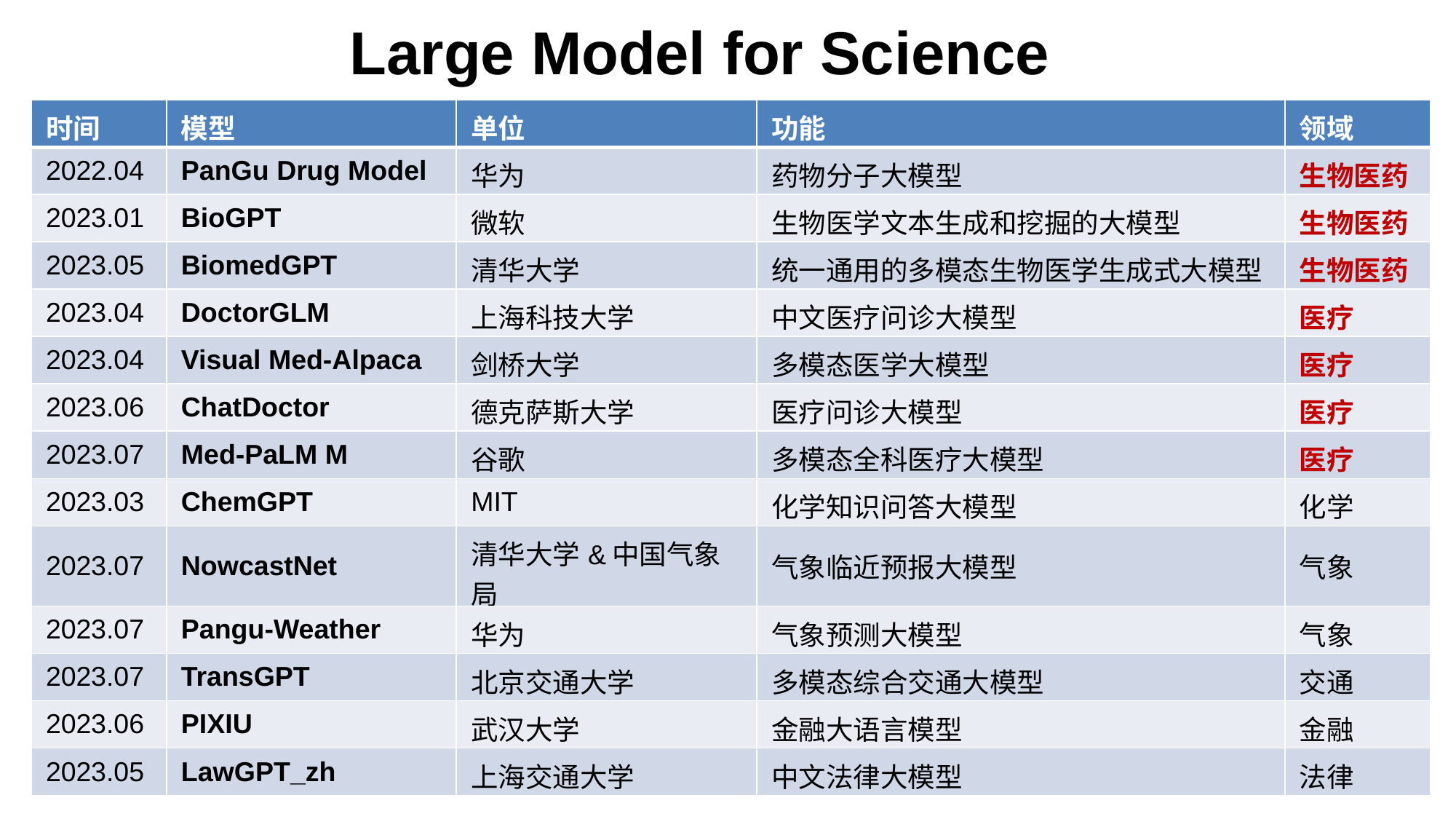

Large Model for Science
| 时间 | 模型 | 单位 | 功能 | 领域 |
| --- | --- | --- | --- | --- |
| 2022.04 | PanGu Drug Model | 华为 | 药物分子大模型 | 生物医药 |
| 2023.01 | BioGPT | 微软 | 生物医学文本生成和挖掘的大模型 | 生物医药 |
| 2023.05 | BiomedGPT | 清华大学 | 统一通用的多模态生物医学生成式大模型 | 生物医药 |
| 2023.04 | DoctorGLM | 上海科技大学 | 中文医疗问诊大模型 | 医疗 |
| 2023.04 | Visual Med-Alpaca | 剑桥大学 | 多模态医学大模型 | 医疗 |
| 2023.06 | ChatDoctor | 德克萨斯大学 | 医疗问诊大模型 | 医疗 |
| 2023.07 | Med-PaLM M | 谷歌 | 多模态全科医疗大模型 | 医疗 |
| 2023.03 | ChemGPT | MIT | 化学知识问答大模型 | 化学 |
| 2023.07 | NowcastNet | 清华大学&中国气象局 | 气象临近预报大模型 | 气象 |
| 2023.07 | Pangu-Weather | 华为 | 气象预测大模型 | 气象 |
| 2023.07 | TransGPT | 北京交通大学 | 多模态综合交通大模型 | 交通 |
| 2023.06 | PIXIU | 武汉大学 | 金融大语言模型 | 金融 |
| 2023.05 | LawGPT\_zh | 上海交通大学 | 中文法律大模型 | 法律 |